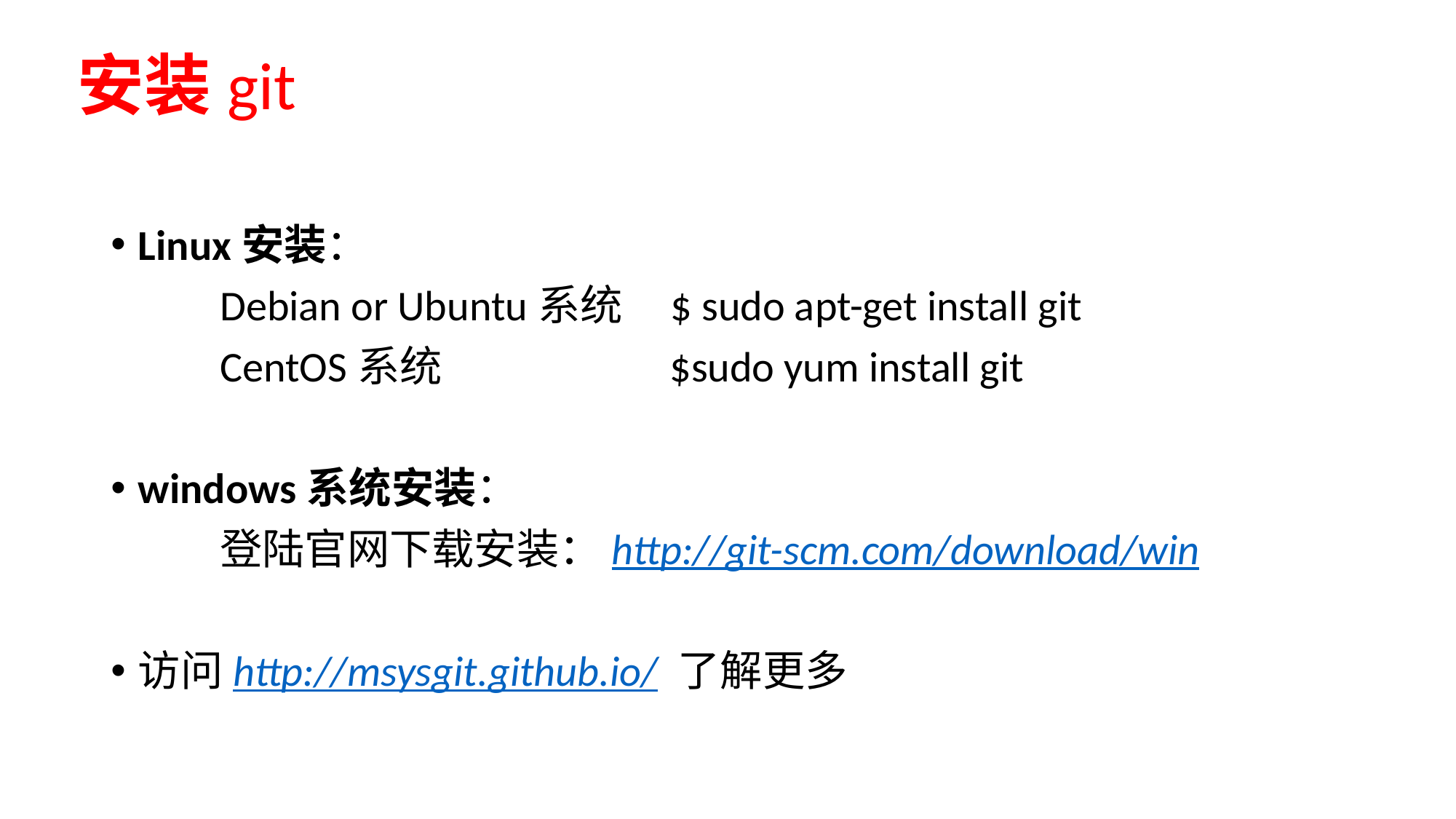

# 安装git
Linux安装：
	Debian or Ubuntu系统    $ sudo apt-get install git
	CentOS系统                       $sudo yum install git

windows系统安装：
	登陆官网下载安装：http://git-scm.com/download/win

访问http://msysgit.github.io/ 了解更多